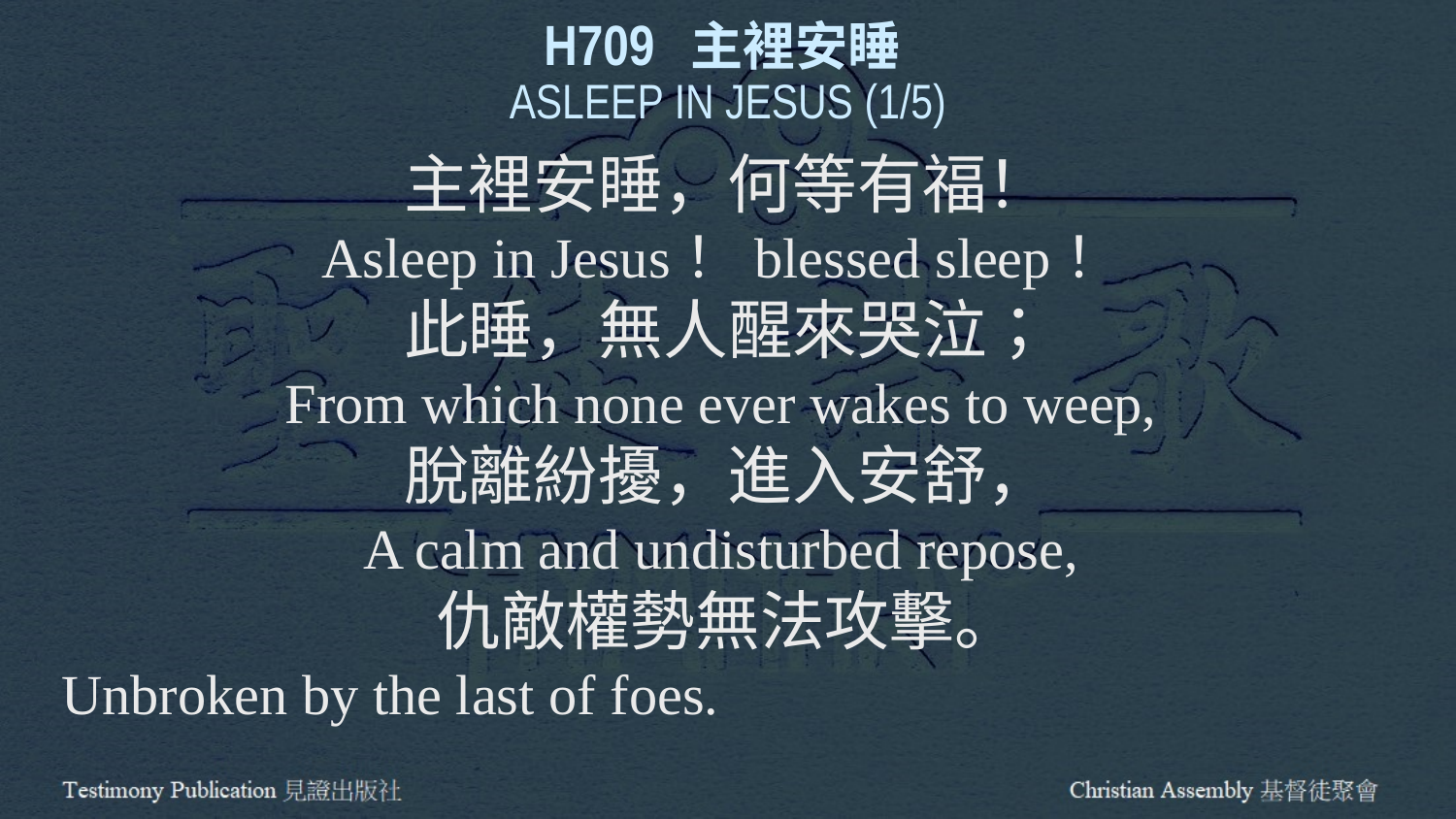

H709  主裡安睡
ASLEEP IN JESUS (1/5)
主裡安睡，何等有福！
Asleep in Jesus！blessed sleep！
此睡，無人醒來哭泣；
From which none ever wakes to weep,
脫離紛擾，進入安舒，
A calm and undisturbed repose,
仇敵權勢無法攻擊。
Unbroken by the last of foes.